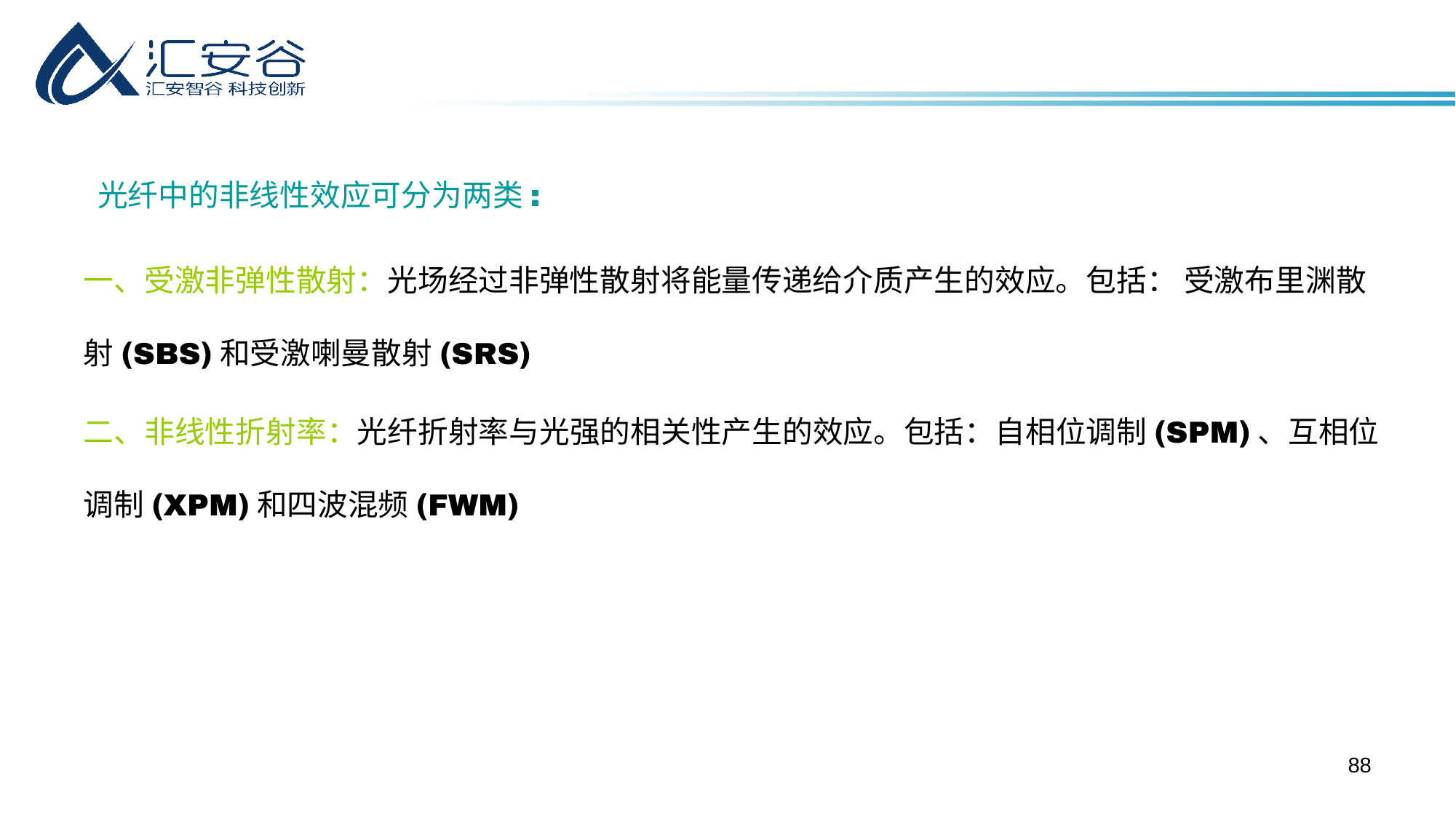

光纤中的非线性效应可分为两类:
一、受激非弹性散射：光场经过非弹性散射将能量传递给介质产生的效应。包括： 受激布里渊散射(SBS)和受激喇曼散射(SRS)
二、非线性折射率：光纤折射率与光强的相关性产生的效应。包括：自相位调制(SPM)、互相位调制(XPM)和四波混频(FWM)
88